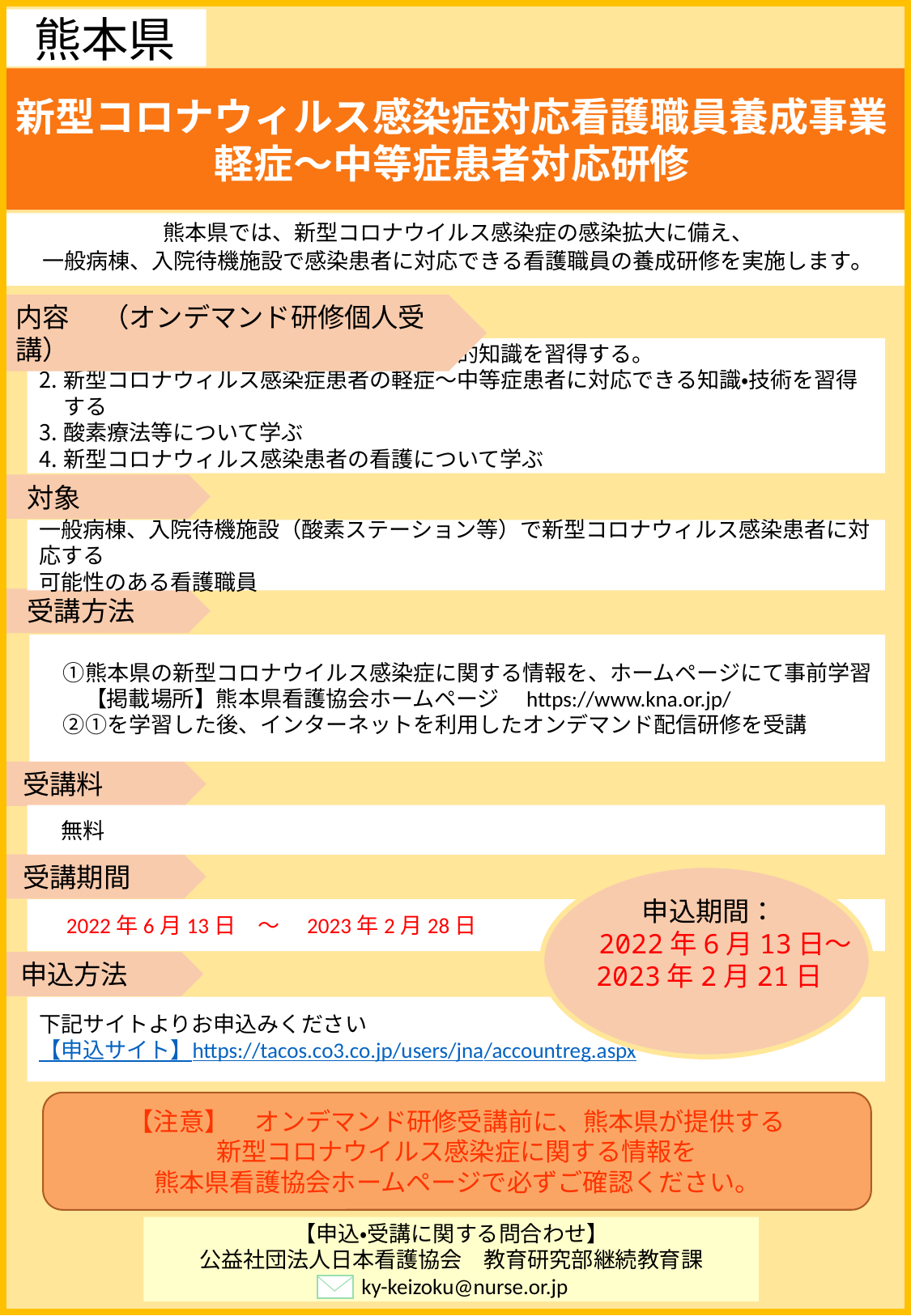

熊本県
新型コロナウィルス感染症対応看護職員養成事業軽症～中等症患者対応研修
熊本県では、新型コロナウイルス感染症の感染拡大に備え、
一般病棟、入院待機施設で感染患者に対応できる看護職員の養成研修を実施します。

内容　 （オンデマンド研修個人受講）
新型コロナウィルス感染症に関する基礎的知識を習得する。
新型コロナウィルス感染症患者の軽症～中等症患者に対応できる知識・技術を習得する
酸素療法等について学ぶ
新型コロナウィルス感染患者の看護について学ぶ
 対象
一般病棟、入院待機施設（酸素ステーション等）で新型コロナウィルス感染患者に対応する
可能性のある看護職員
 受講方法
　①熊本県の新型コロナウイルス感染症に関する情報を、ホームページにて事前学習
　　【掲載場所】熊本県看護協会ホームページ　https://www.kna.or.jp/
　②①を学習した後、インターネットを利用したオンデマンド配信研修を受講

 受講料
　無料
 受講期間

申込期間：
  2022年6月13日～
2023年2月21日
　2022年6月13日　～　2023年2月28日
 申込方法
下記サイトよりお申込みください
【申込サイト】https://tacos.co3.co.jp/users/jna/accountreg.aspx
【注意】　オンデマンド研修受講前に、熊本県が提供する
新型コロナウイルス感染症に関する情報を
熊本県看護協会ホームページで必ずご確認ください。
【申込・受講に関する問合わせ】
公益社団法人日本看護協会　教育研究部継続教育課
　ky-keizoku@nurse.or.jp